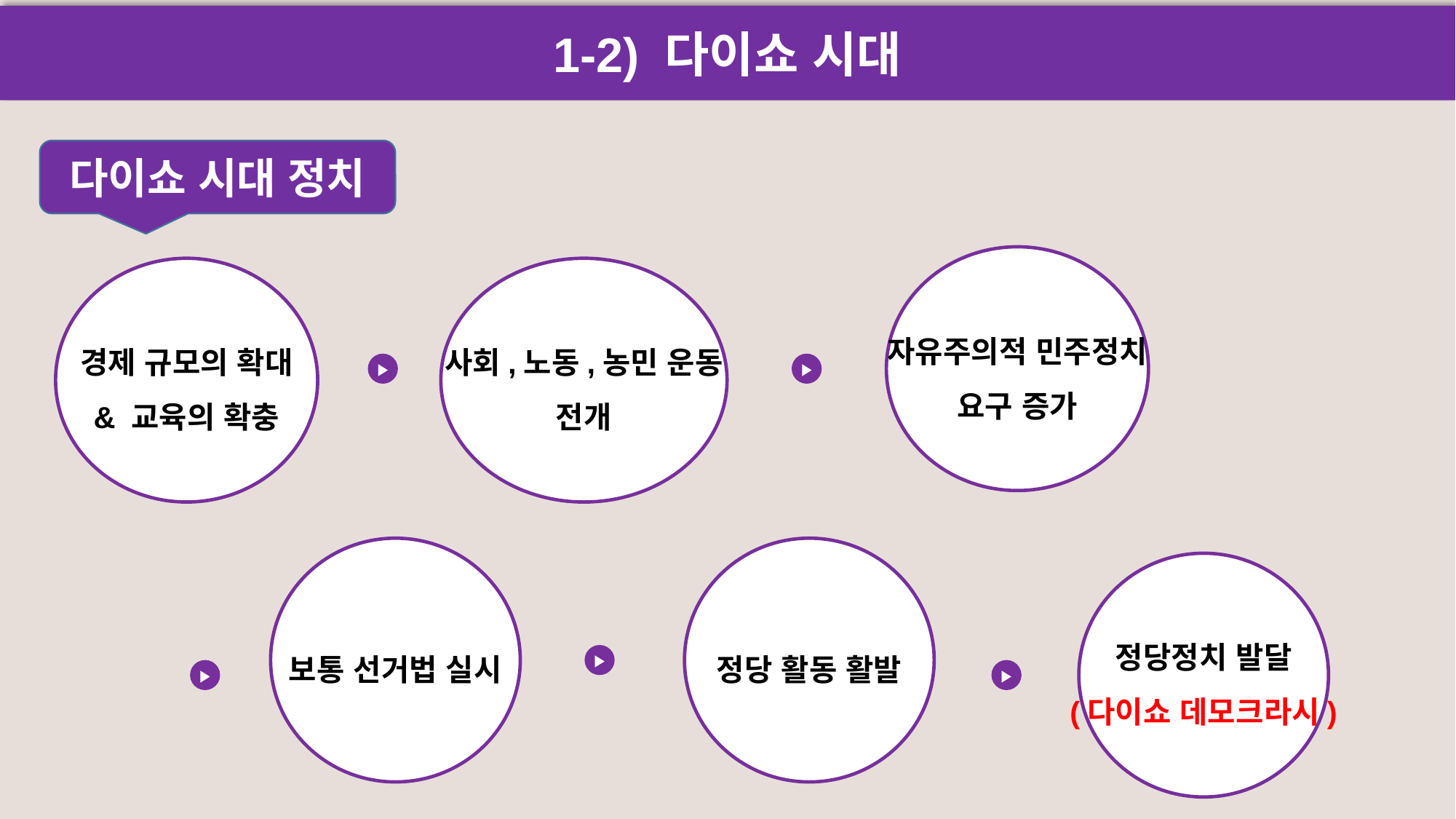

1-2) 다이쇼 시대
다이쇼 시대 정치
자유주의적 민주정치
요구 증가
경제 규모의 확대
& 교육의 확충
사회,노동,농민 운동
전개
▶
▶
보통 선거법 실시
정당 활동 활발
정당정치 발달
(다이쇼 데모크라시)
▶
▶
▶